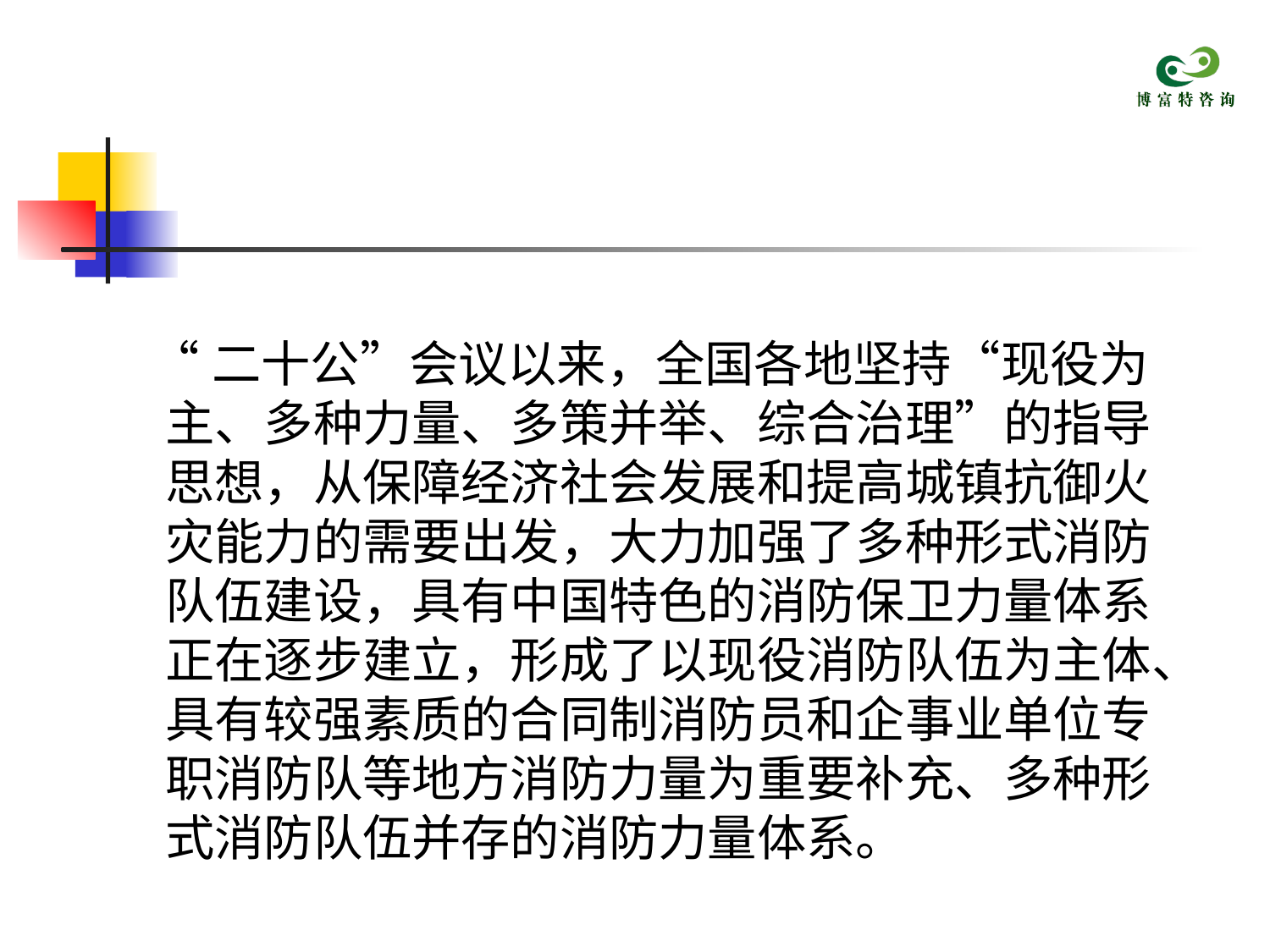

#
   “二十公”会议以来，全国各地坚持“现役为主、多种力量、多策并举、综合治理”的指导思想，从保障经济社会发展和提高城镇抗御火灾能力的需要出发，大力加强了多种形式消防队伍建设，具有中国特色的消防保卫力量体系正在逐步建立，形成了以现役消防队伍为主体、具有较强素质的合同制消防员和企事业单位专职消防队等地方消防力量为重要补充、多种形式消防队伍并存的消防力量体系。